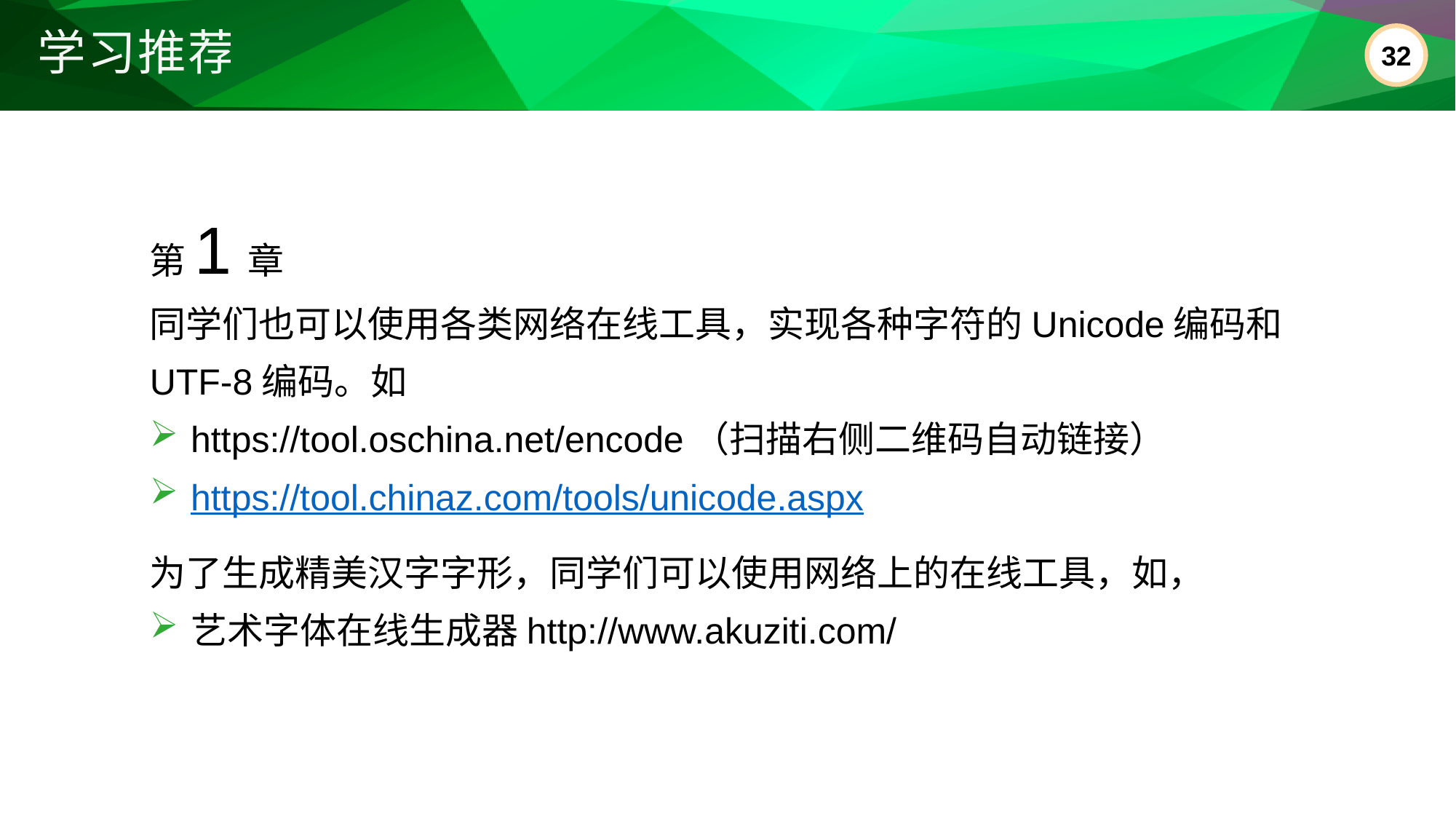

学习推荐
第1章
同学们也可以使用各类网络在线工具，实现各种字符的Unicode编码和UTF-8编码。如
https://tool.oschina.net/encode（扫描右侧二维码自动链接）
https://tool.chinaz.com/tools/unicode.aspx
为了生成精美汉字字形，同学们可以使用网络上的在线工具，如，
艺术字体在线生成器http://www.akuziti.com/